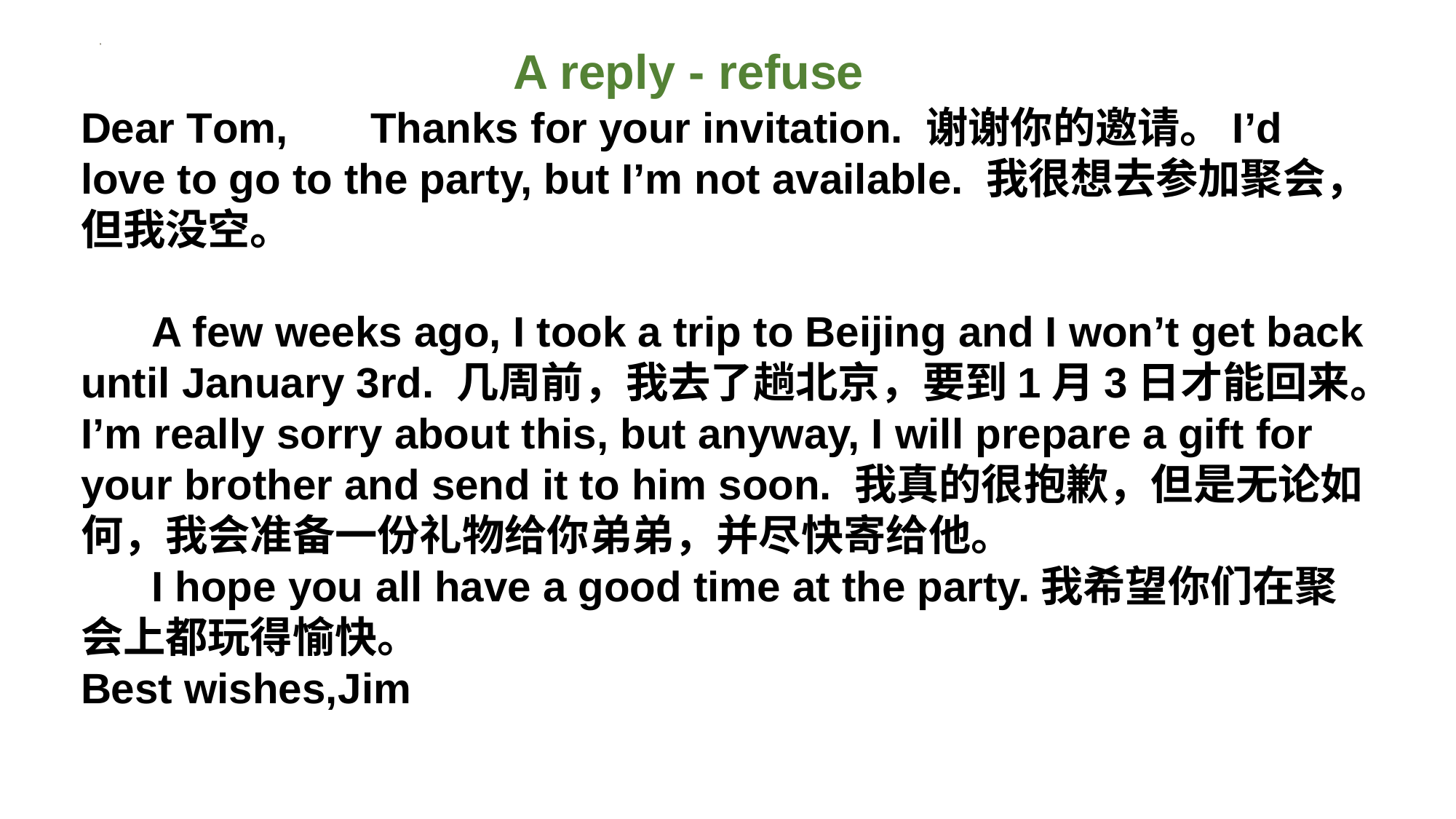

A reply - refuse
Dear Tom,       Thanks for your invitation. 谢谢你的邀请。I’d love to go to the party, but I’m not available. 我很想去参加聚会，但我没空。

      A few weeks ago, I took a trip to Beijing and I won’t get back until January 3rd. 几周前，我去了趟北京，要到1月3日才能回来。I’m really sorry about this, but anyway, I will prepare a gift for your brother and send it to him soon. 我真的很抱歉，但是无论如何，我会准备一份礼物给你弟弟，并尽快寄给他。
      I hope you all have a good time at the party.我希望你们在聚会上都玩得愉快。
Best wishes,Jim